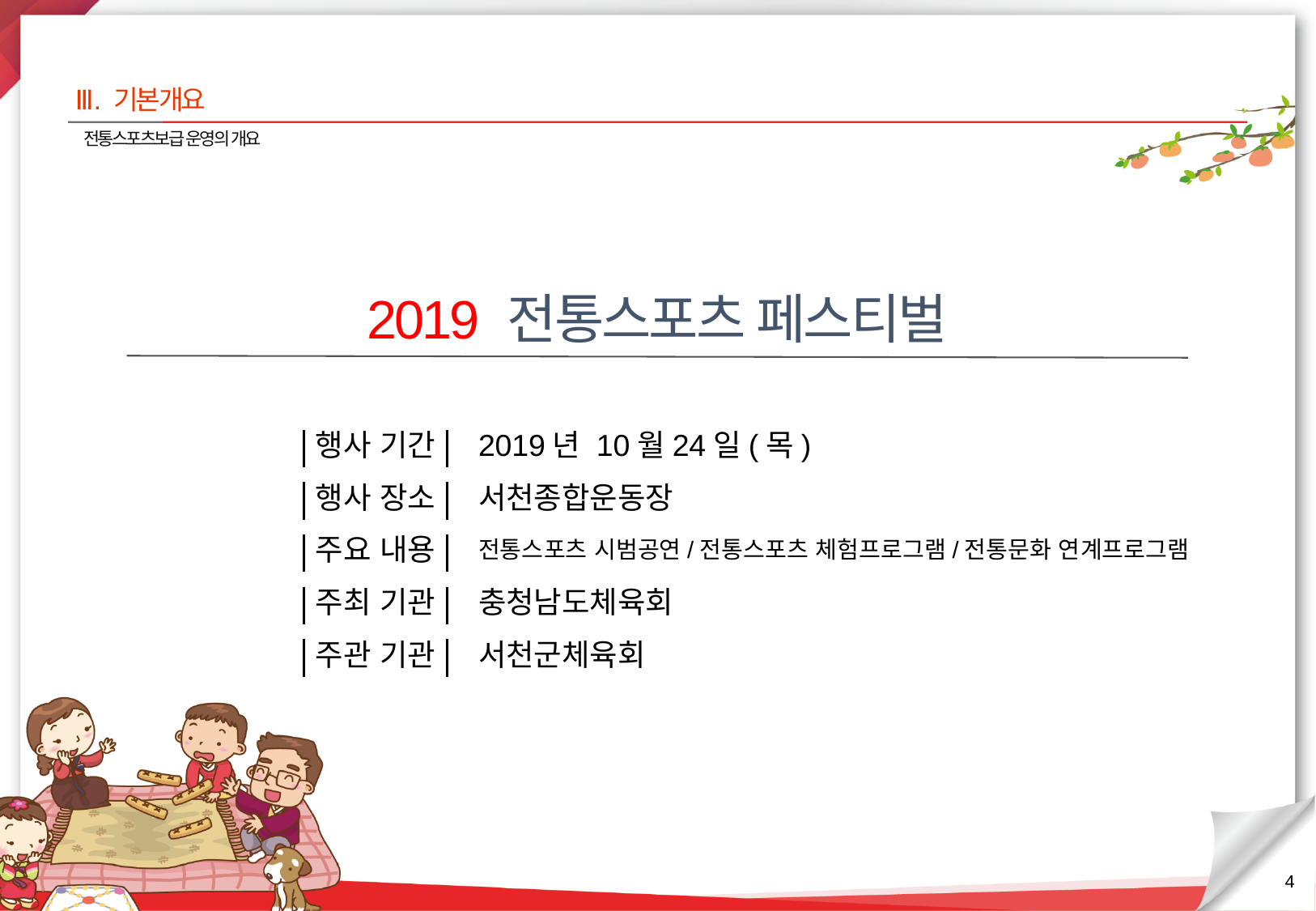

Ⅲ. 기본개요
전통스포츠보급 운영의 개요
2019 전통스포츠 페스티벌
행사 기간
2019년 10월24일(목)
행사 장소
서천종합운동장
주요 내용
전통스포츠 시범공연/전통스포츠 체험프로그램/전통문화 연계프로그램
주최 기관
충청남도체육회
주관 기관
서천군체육회
4